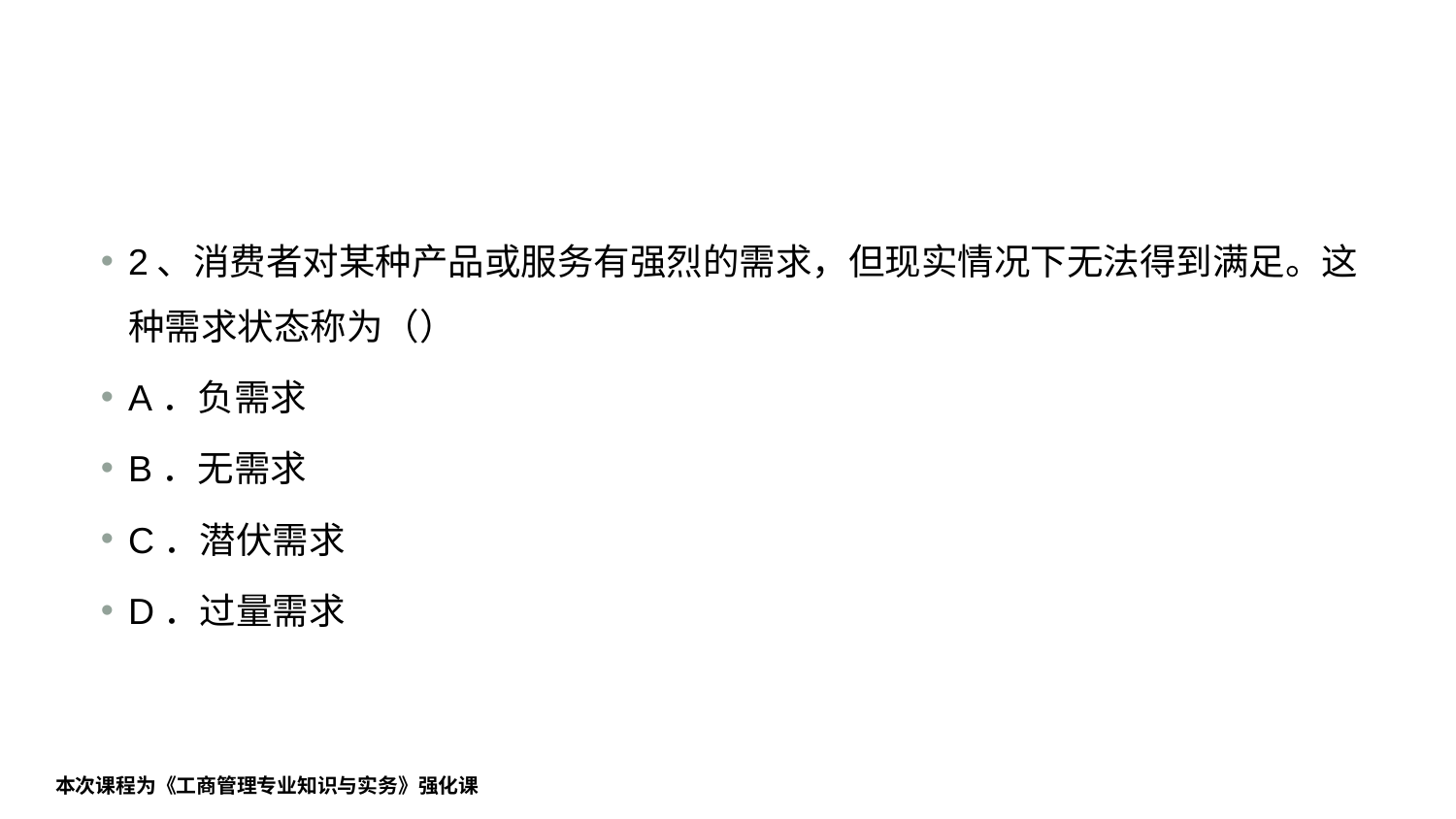

#
2、消费者对某种产品或服务有强烈的需求，但现实情况下无法得到满足。这种需求状态称为（）
A．负需求
B．无需求
C．潜伏需求
D．过量需求